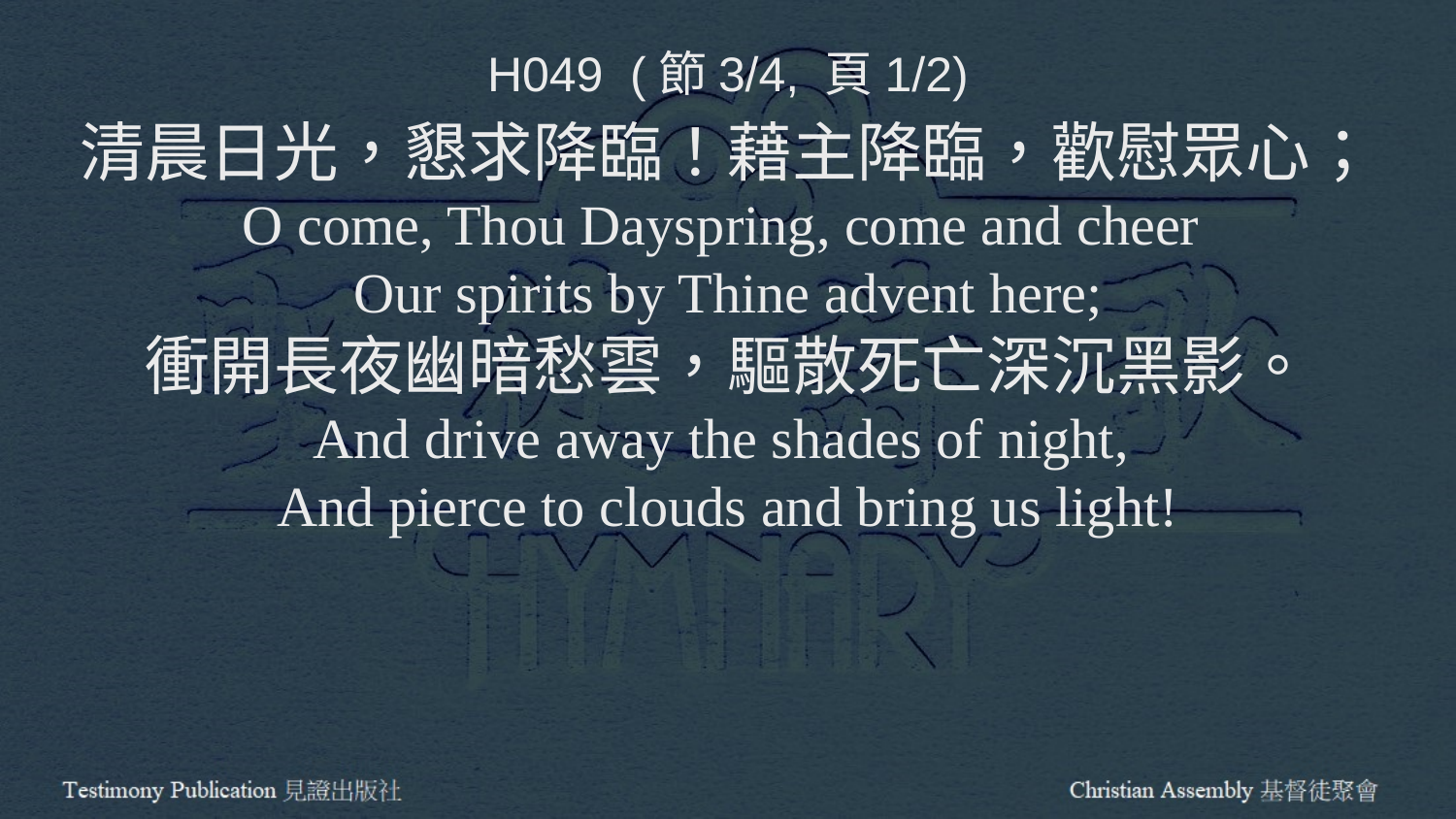

H049  (節3/4, 頁1/2)
清晨日光，懇求降臨！藉主降臨，歡慰眾心；
O come, Thou Dayspring, come and cheer
Our spirits by Thine advent here;
衝開長夜幽暗愁雲，驅散死亡深沉黑影。
And drive away the shades of night,
And pierce to clouds and bring us light!